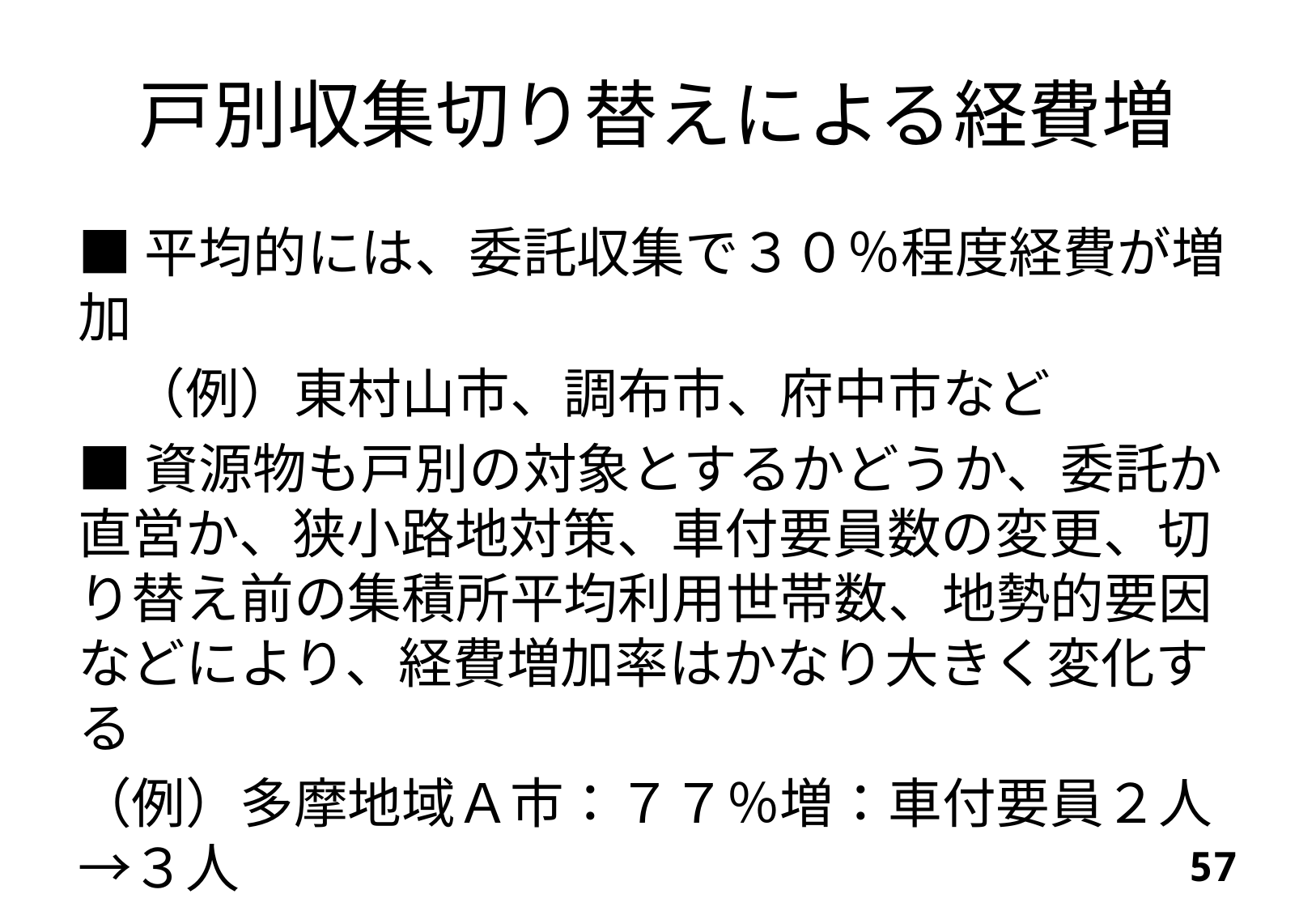

# 戸別収集切り替えによる経費増
■平均的には、委託収集で３０％程度経費が増加
　（例）東村山市、調布市、府中市など
■資源物も戸別の対象とするかどうか、委託か直営か、狭小路地対策、車付要員数の変更、切り替え前の集積所平均利用世帯数、地勢的要因などにより、経費増加率はかなり大きく変化する
（例）多摩地域Ａ市：７７％増：車付要員２人→３人
　　　　東大和市：１８％増：狭小路地の集積所収集
57